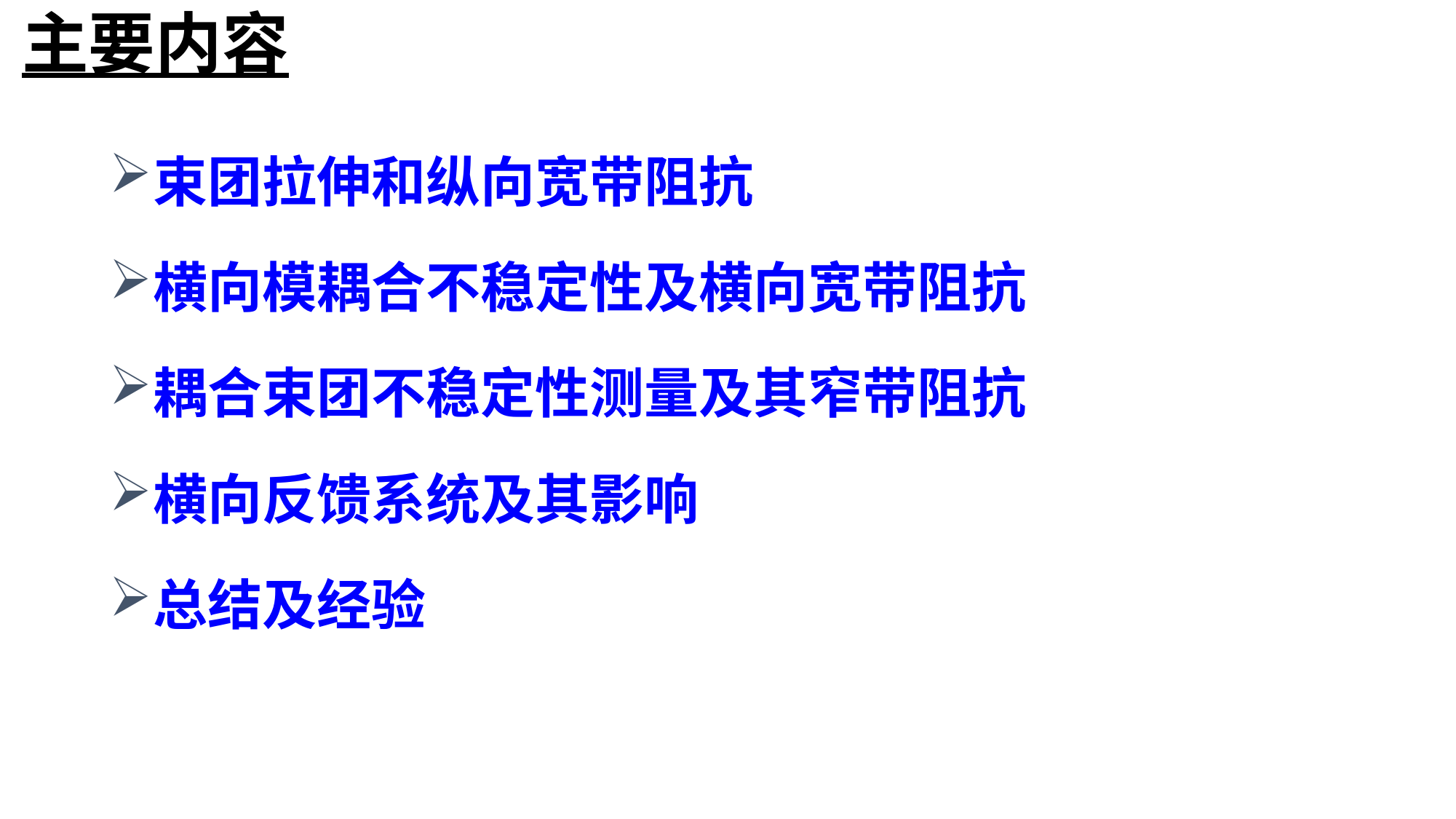

# 主要内容
束团拉伸和纵向宽带阻抗
横向模耦合不稳定性及横向宽带阻抗
耦合束团不稳定性测量及其窄带阻抗
横向反馈系统及其影响
总结及经验